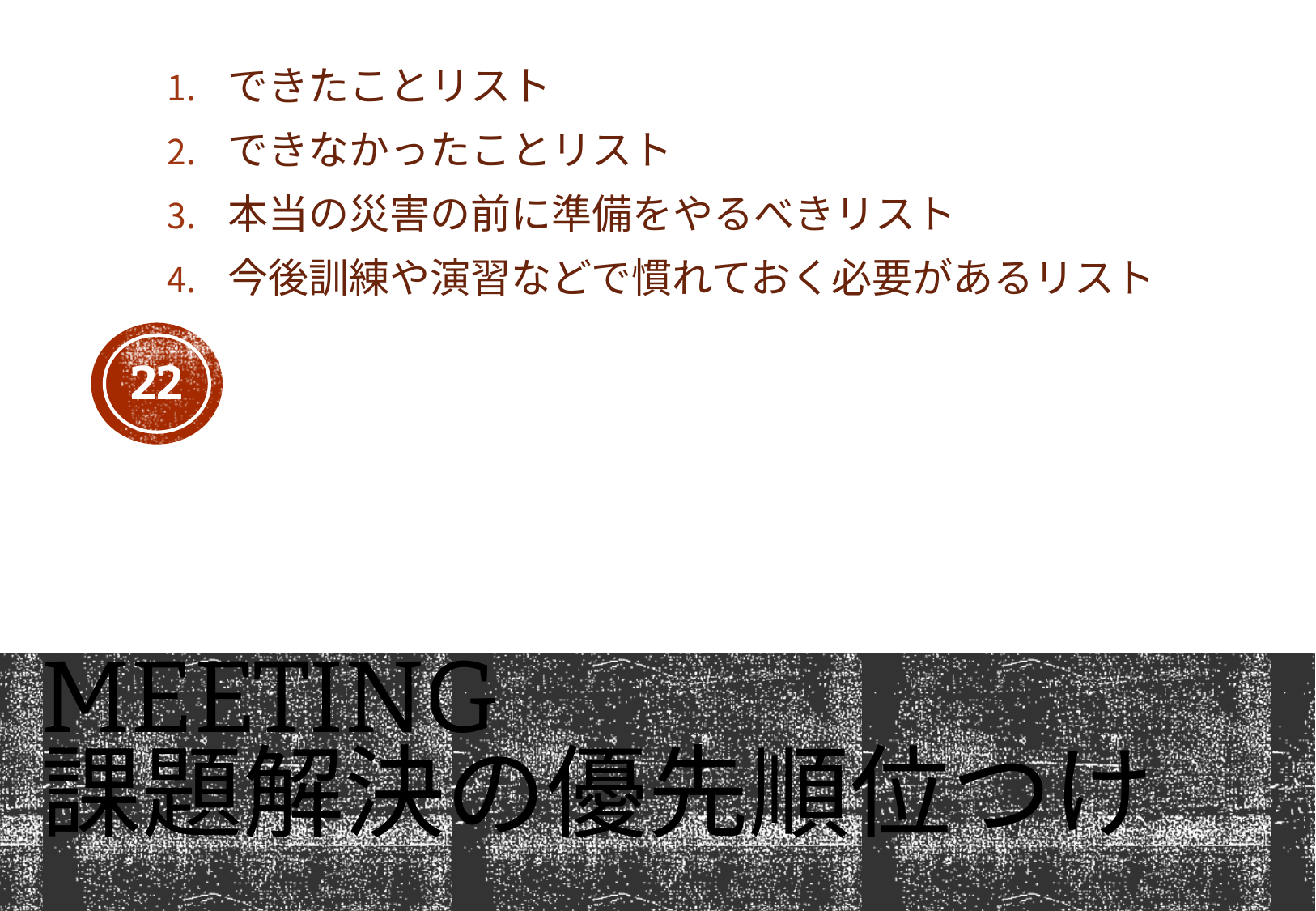

できたことリスト
できなかったことリスト
本当の災害の前に準備をやるべきリスト
今後訓練や演習などで慣れておく必要があるリスト
22
# meeting 課題解決の優先順位つけ